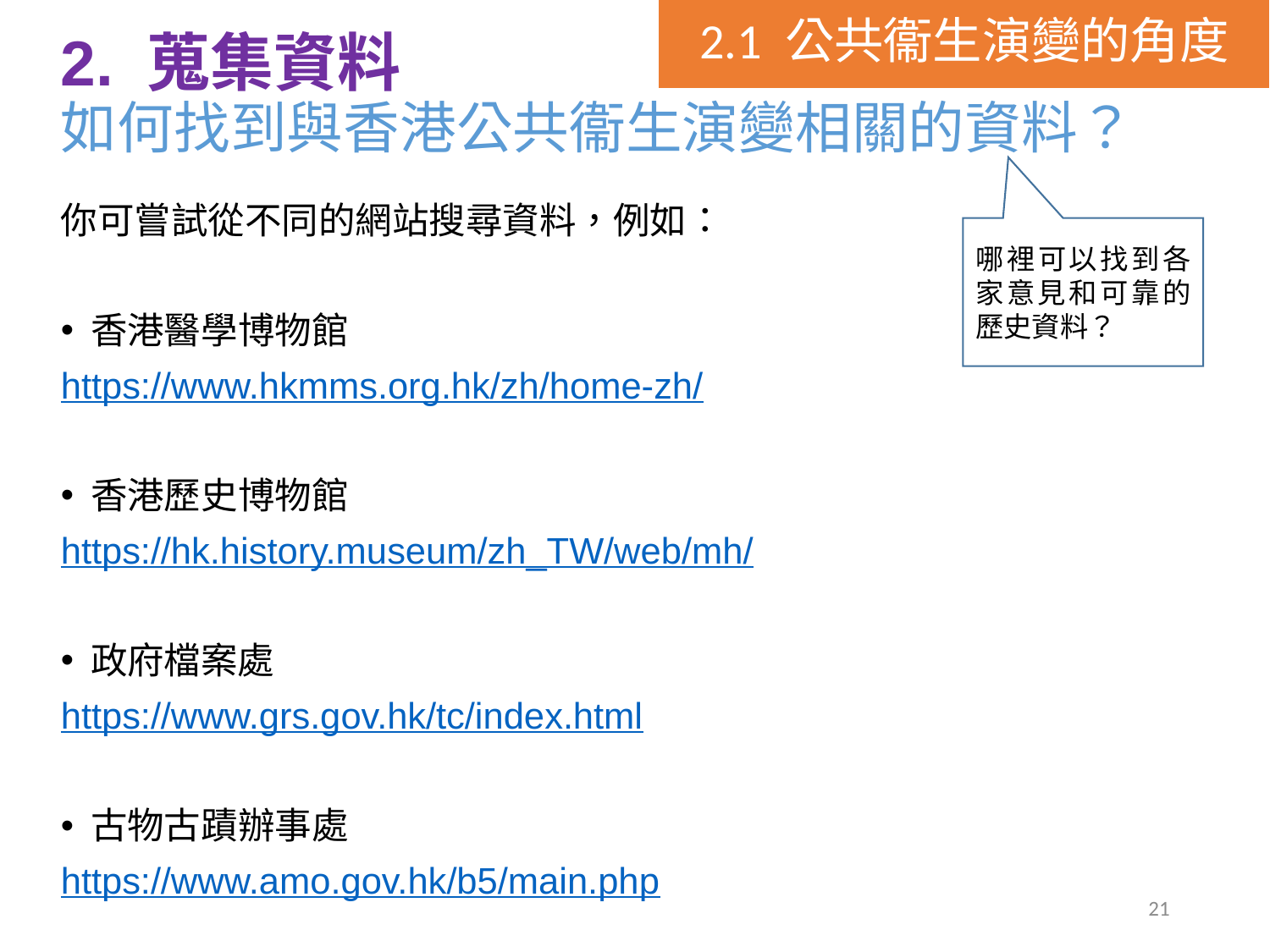

2.1 公共衞生演變的角度
# 2. 蒐集資料 如何找到與香港公共衞生演變相關的資料？
你可嘗試從不同的網站搜尋資料，例如：

香港醫學博物館
https://www.hkmms.org.hk/zh/home-zh/

香港歷史博物館
https://hk.history.museum/zh_TW/web/mh/

政府檔案處
https://www.grs.gov.hk/tc/index.html

古物古蹟辦事處
https://www.amo.gov.hk/b5/main.php

哪裡可以找到各家意見和可靠的歷史資料？
21